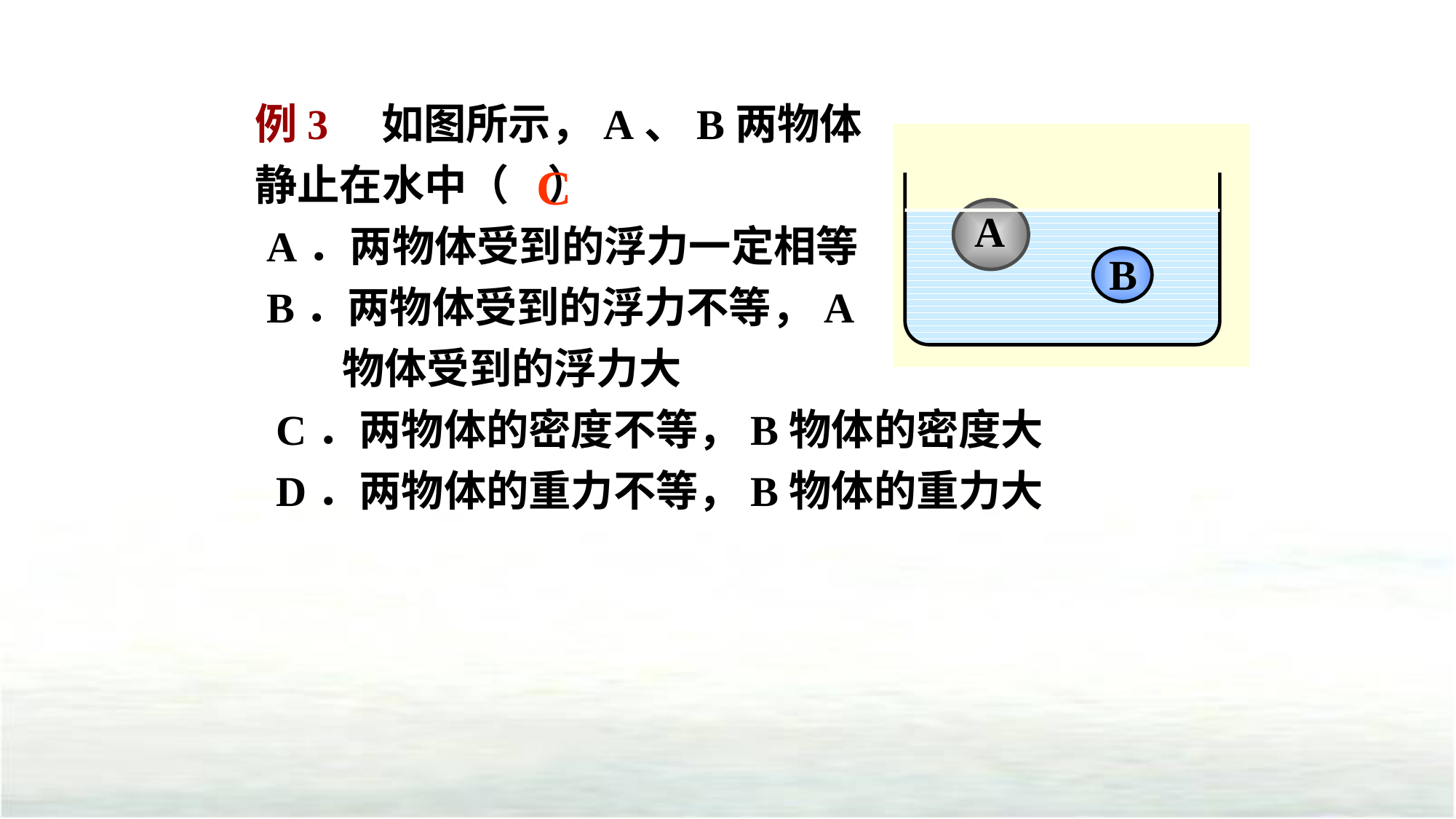

例3　如图所示，A、B两物体
静止在水中（    ）
 A．两物体受到的浮力一定相等
 B．两物体受到的浮力不等，A
        物体受到的浮力大
  C．两物体的密度不等，B物体的密度大
  D．两物体的重力不等，B物体的重力大

A

B

C